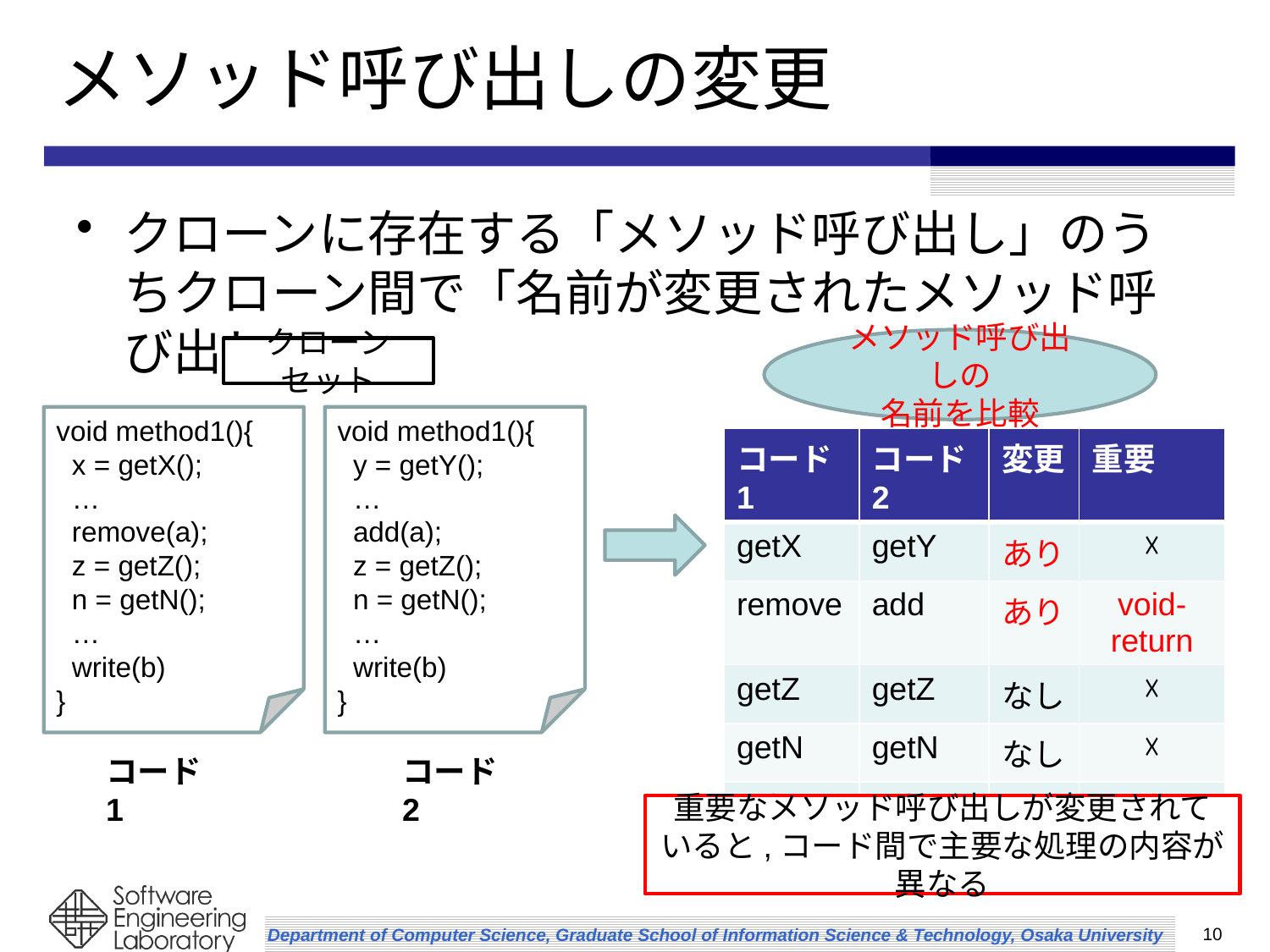

# メソッド呼び出しの変更
クローンに存在する「メソッド呼び出し」のうちクローン間で「名前が変更されたメソッド呼び出し」
メソッド呼び出しの
名前を比較
クローンセット

void method1(){
  x = getX();
  …
  remove(a);
  z = getZ();
  n = getN();
  …
  write(b)
}

void method1(){
  y = getY();
  …
  add(a);
  z = getZ();
  n = getN();
  …
  write(b)
}
| コード1 | コード2 | 変更 | 重要 |
| --- | --- | --- | --- |
| getX | getY | あり | ☓ |
| remove | add | あり | void-return |
| getZ | getZ | なし | ☓ |
| getN | getN | なし | ☓ |
| write | write | なし | ending |

コード1
コード2
重要なメソッド呼び出しが変更されていると,コード間で主要な処理の内容が異なる
10